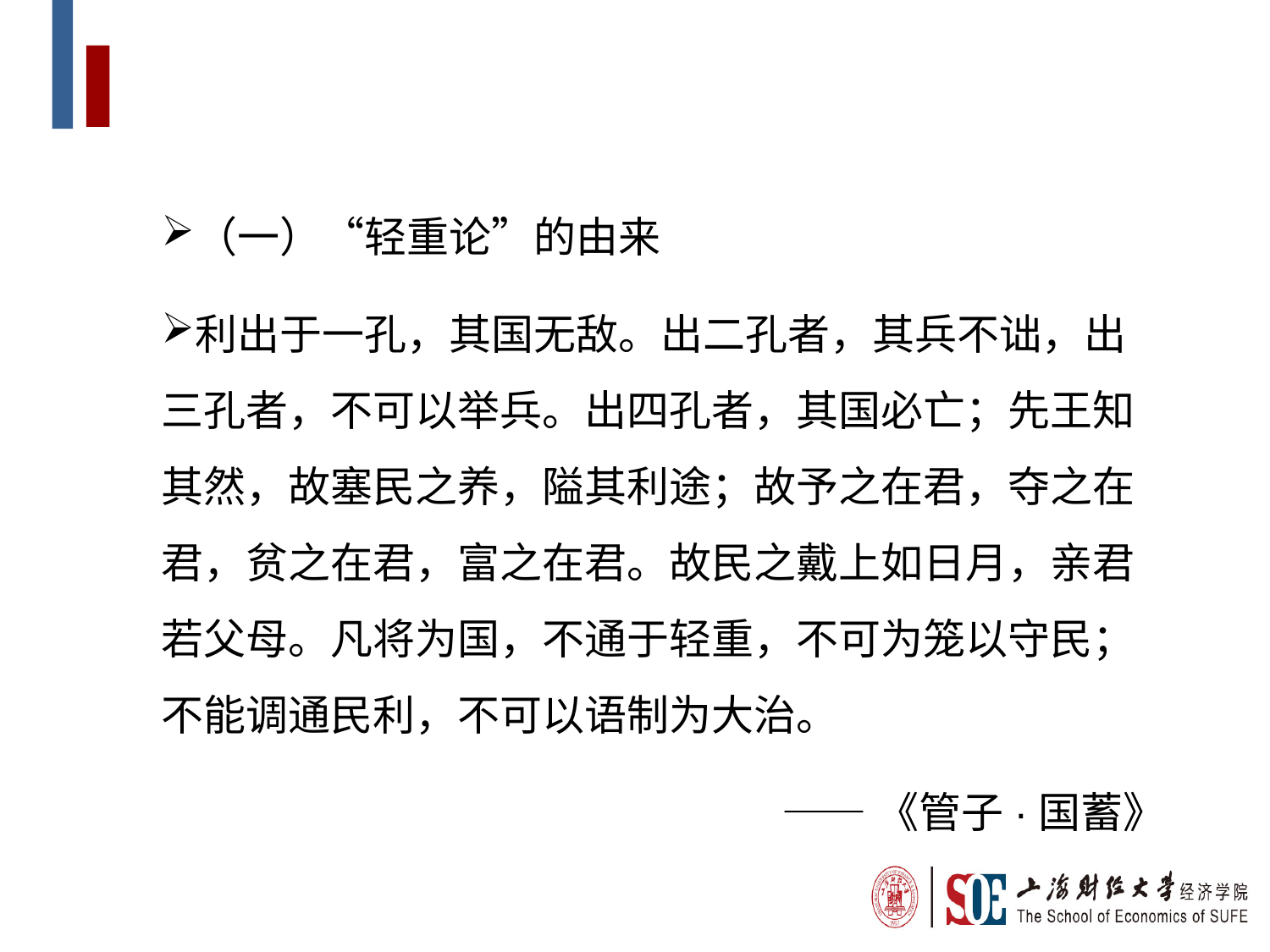

（一）“轻重论”的由来
利出于一孔，其国无敌。出二孔者，其兵不诎，出三孔者，不可以举兵。出四孔者，其国必亡；先王知其然，故塞民之养，隘其利途；故予之在君，夺之在君，贫之在君，富之在君。故民之戴上如日月，亲君若父母。凡将为国，不通于轻重，不可为笼以守民；不能调通民利，不可以语制为大治。
——《管子·国蓄》